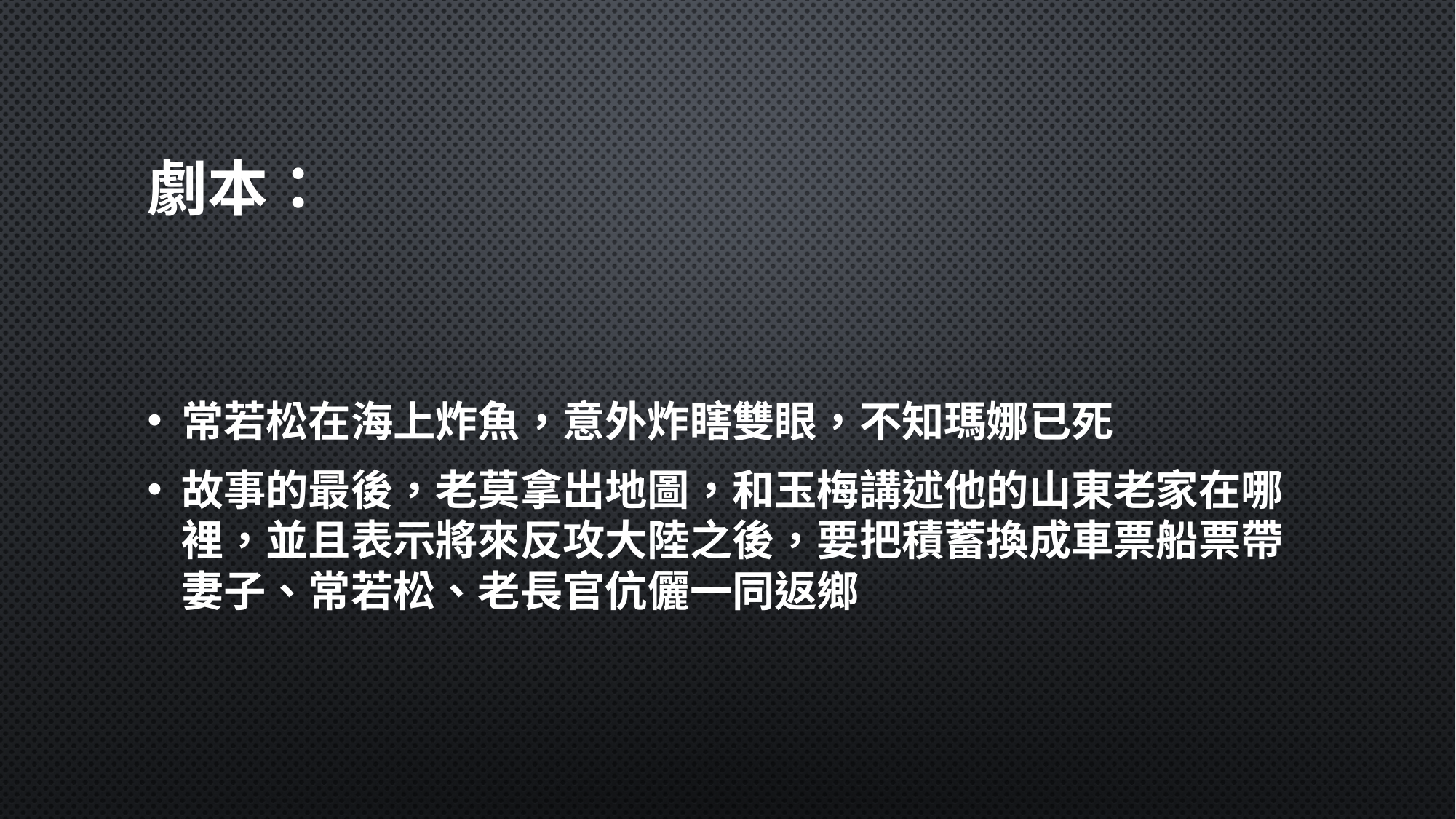

# 劇本：
常若松在海上炸魚，意外炸瞎雙眼，不知瑪娜已死
故事的最後，老莫拿出地圖，和玉梅講述他的山東老家在哪裡，並且表示將來反攻大陸之後，要把積蓄換成車票船票帶妻子、常若松、老長官伉儷一同返鄉